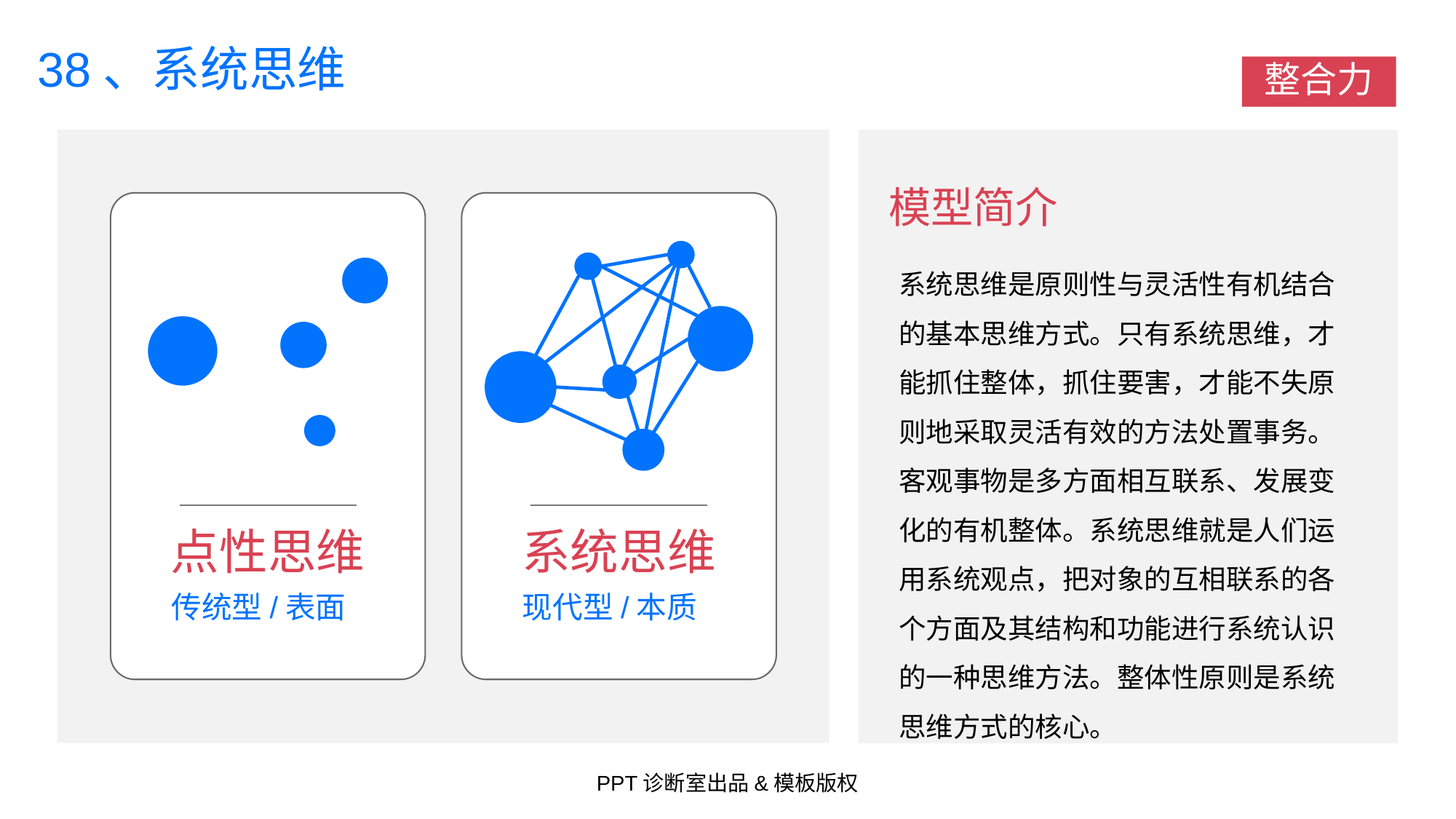

38、系统思维
整合力

模型简介
系统思维是原则性与灵活性有机结合的基本思维方式。只有系统思维，才能抓住整体，抓住要害，才能不失原则地采取灵活有效的方法处置事务。客观事物是多方面相互联系、发展变化的有机整体。系统思维就是人们运用系统观点，把对象的互相联系的各个方面及其结构和功能进行系统认识的一种思维方法。整体性原则是系统思维方式的核心。

点性思维
传统型/表面

系统思维
现代型/本质
PPT诊断室出品&模板版权